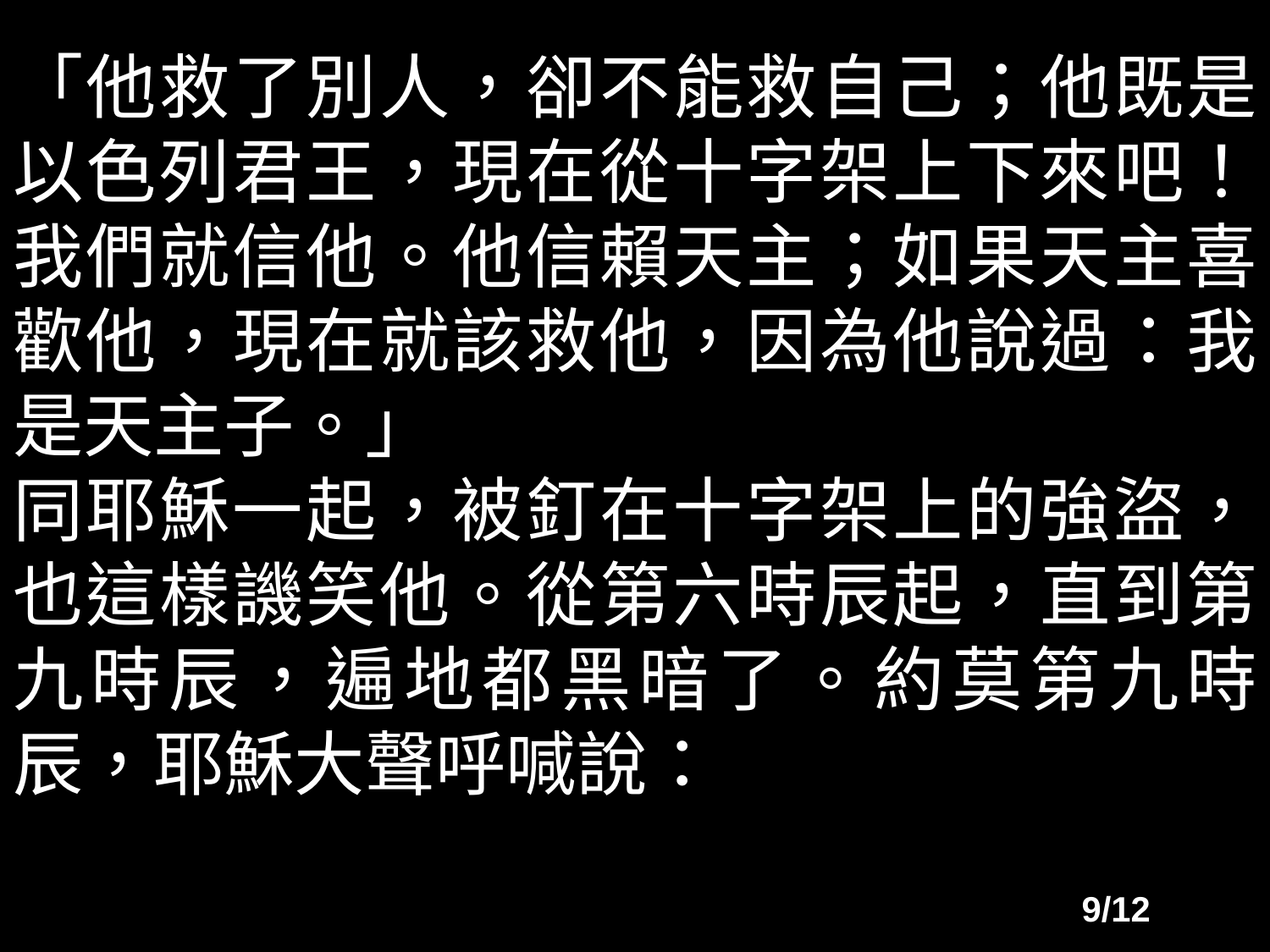

「他救了別人，卻不能救自己；他既是以色列君王，現在從十字架上下來吧！我們就信他。他信賴天主；如果天主喜歡他，現在就該救他，因為他說過：我是天主子。」
同耶穌一起，被釘在十字架上的強盜，也這樣譏笑他。從第六時辰起，直到第九時辰，遍地都黑暗了。約莫第九時辰，耶穌大聲呼喊說：
9/12